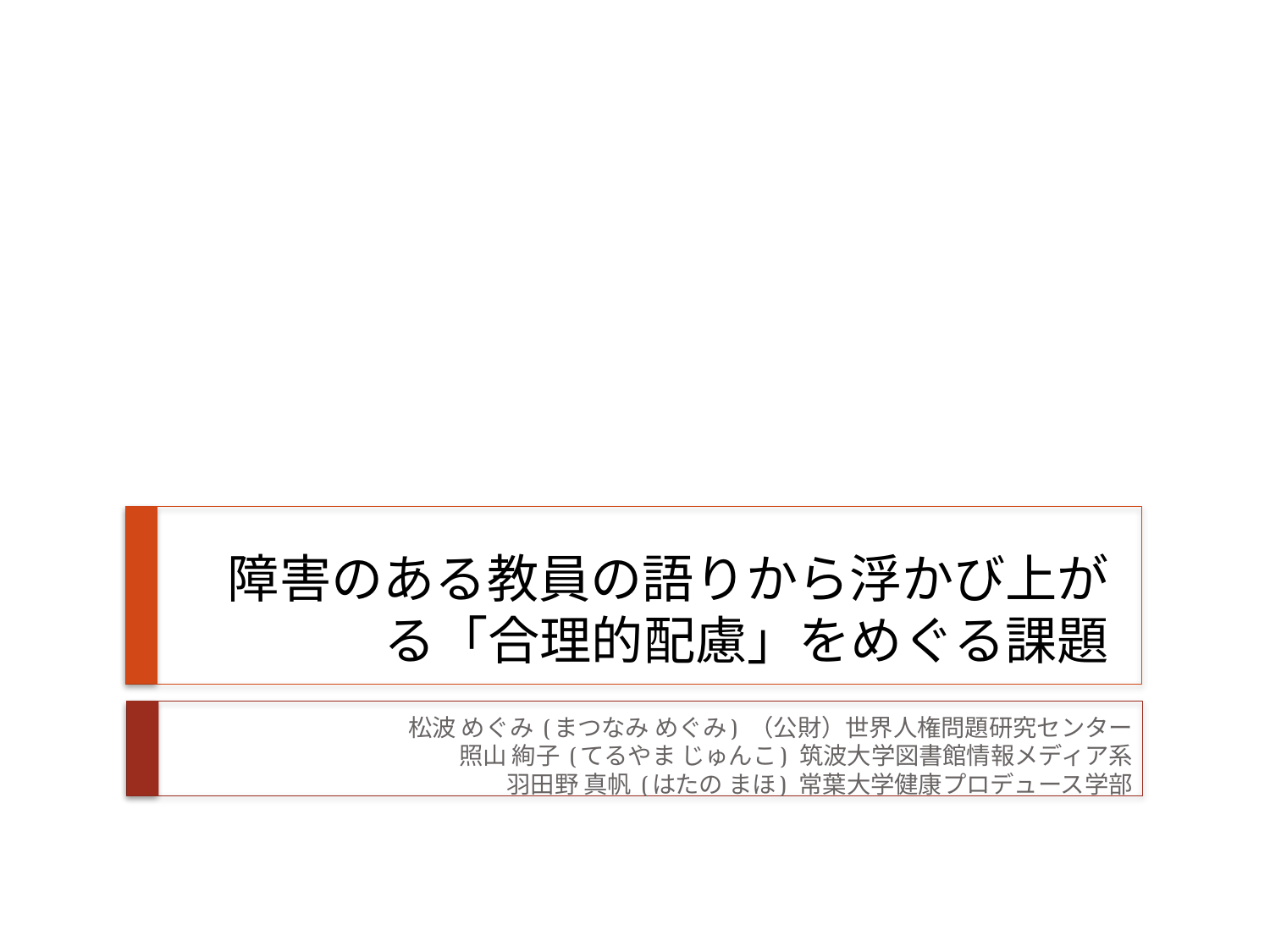

# 障害のある教員の語りから浮かび上がる「合理的配慮」をめぐる課題
松波 めぐみ (まつなみ めぐみ) （公財）世界人権問題研究センター
照山 絢子 (てるやま じゅんこ) 筑波大学図書館情報メディア系
羽田野 真帆 (はたの まほ) 常葉大学健康プロデュース学部